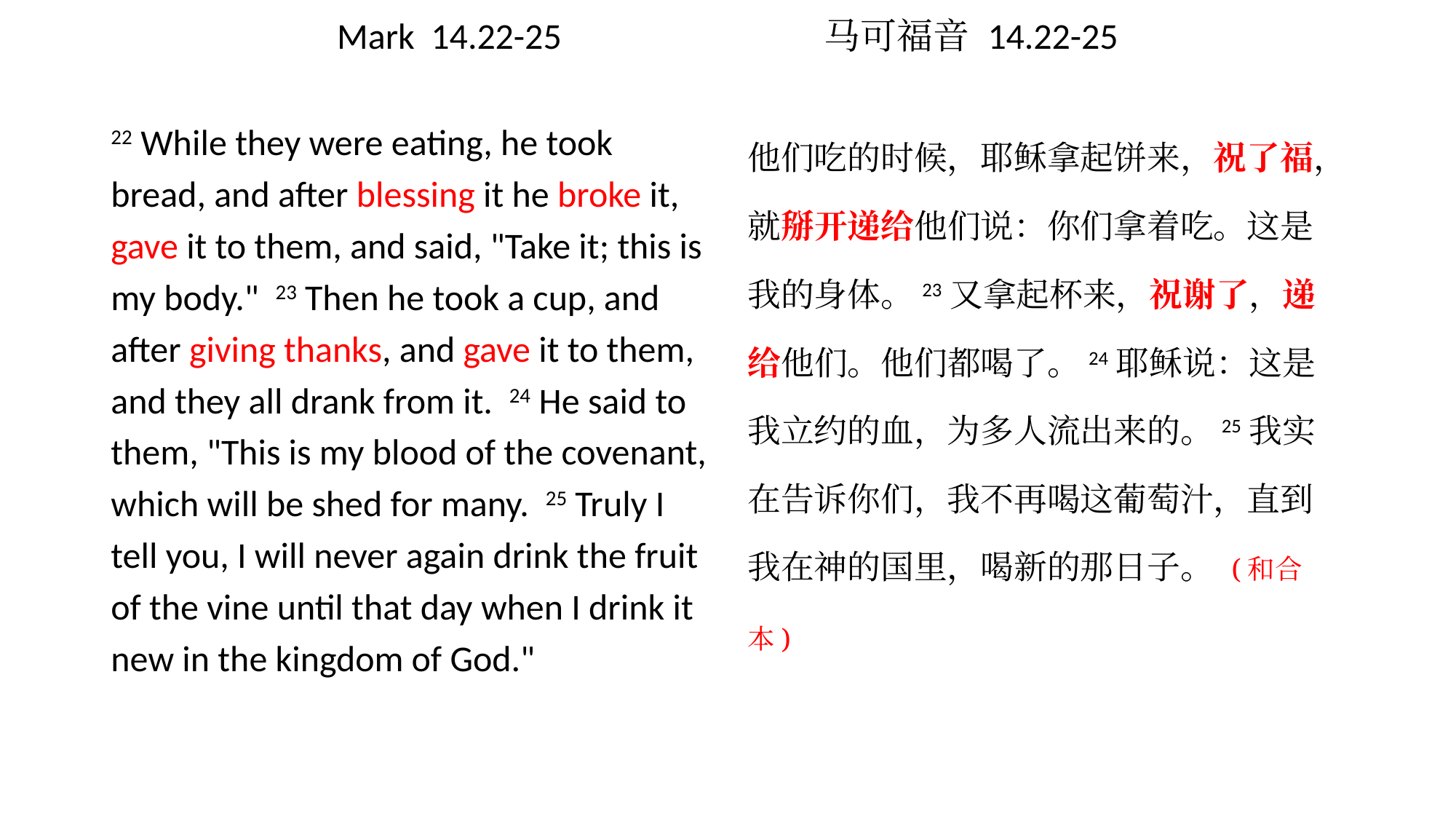

# Mark  14.22-25                               马可福音 14.22-25
他们吃的时候，耶稣拿起饼来，祝了福，就掰开递给他们说：你们拿着吃。这是我的身体。23又拿起杯来，祝谢了，递给他们。他们都喝了。24耶稣说：这是我立约的血，为多人流出来的。25我实在告诉你们，我不再喝这葡萄汁，直到我在神的国里，喝新的那日子。 (和合本)
22 While they were eating, he took bread, and after blessing it he broke it, gave it to them, and said, "Take it; this is my body."  23 Then he took a cup, and after giving thanks, and gave it to them, and they all drank from it.  24 He said to them, "This is my blood of the covenant, which will be shed for many.  25 Truly I tell you, I will never again drink the fruit of the vine until that day when I drink it new in the kingdom of God."